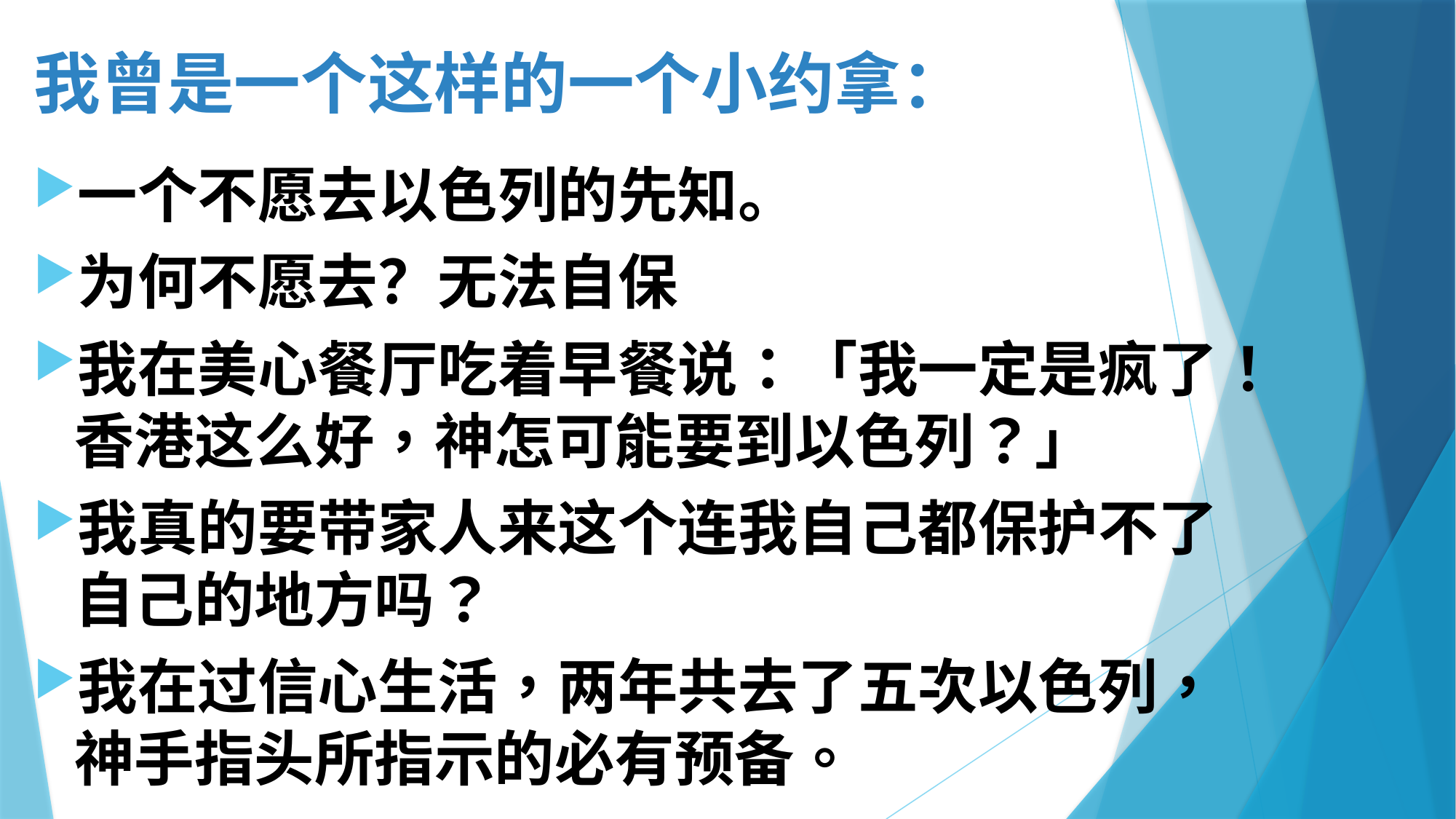

# 我曾是一个这样的一个小约拿：
一个不愿去以色列的先知。
为何不愿去？无法自保
我在美心餐厅吃着早餐说：「我一定是疯了！香港这么好，神怎可能要到以色列？」
我真的要带家人来这个连我自己都保护不了自己的地方吗？
我在过信心生活，两年共去了五次以色列，神手指头所指示的必有预备。